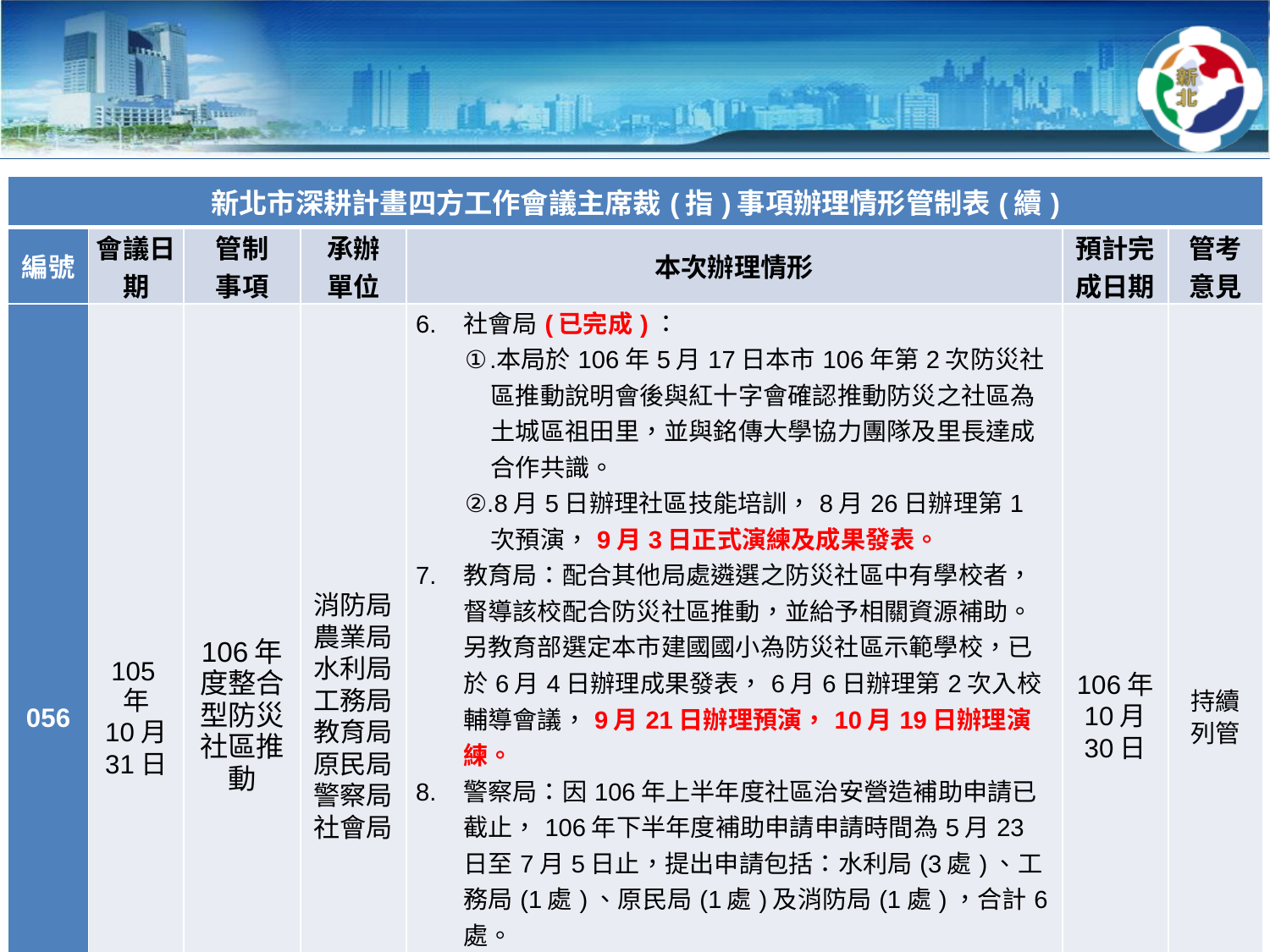

| 新北市深耕計畫四方工作會議主席裁(指)事項辦理情形管制表(續) |  |  |  |  |  |  |
| --- | --- | --- | --- | --- | --- | --- |
| 編號 | 會議日期 | 管制 事項 | 承辦 單位 | 本次辦理情形 | 預計完成日期 | 管考 意見 |
| 056 | 105年 10月 31日 | 106年度整合型防災社區推動 | 消防局 農業局 水利局 工務局 教育局 原民局 警察局 社會局 | 社會局(已完成)： 本局於106年5月17日本市106年第2次防災社區推動說明會後與紅十字會確認推動防災之社區為土城區祖田里，並與銘傳大學協力團隊及里長達成合作共識。 8月5日辦理社區技能培訓，8月26日辦理第1次預演，9月3日正式演練及成果發表。 教育局：配合其他局處遴選之防災社區中有學校者，督導該校配合防災社區推動，並給予相關資源補助。另教育部選定本市建國國小為防災社區示範學校，已於6月4日辦理成果發表，6月6日辦理第2次入校輔導會議，9月21日辦理預演，10月19日辦理演練。 警察局：因106年上半年度社區治安營造補助申請已截止，106年下半年度補助申請申請時間為5月23日至7月5日止，提出申請包括：水利局(3處)、工務局(1處)、原民局(1處)及消防局(1處)，合計6處。 自辦防災社區： 板橋區(雙興防災社區湳興里與新興里)：9月29日辦理防災社區防救議題與對策研擬。 新店區(中興里)：預計10月25日辦理成果演練及發表。 | 106年 10月 30日 | 持續 列管 |
6